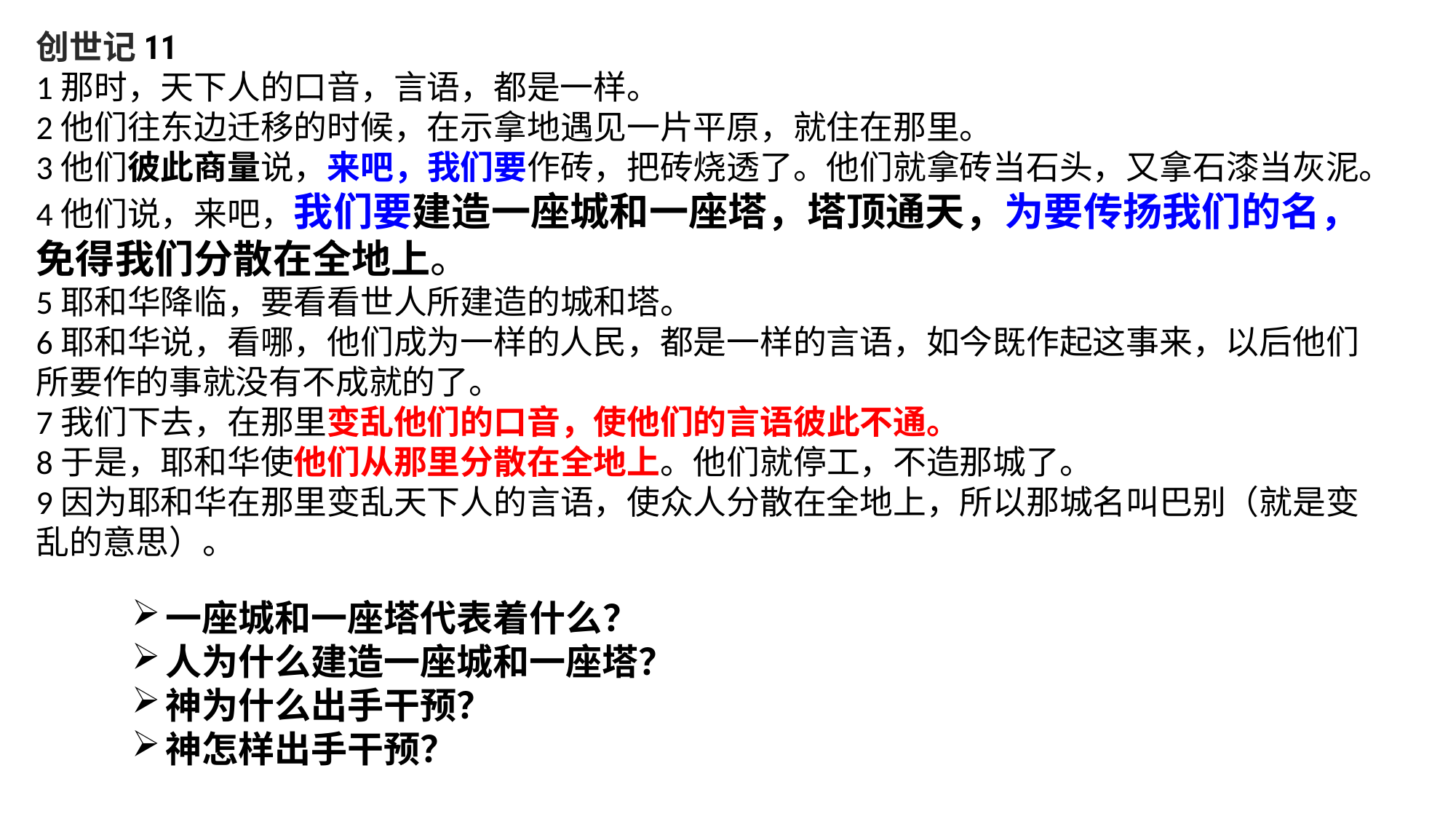

创世记11
1那时，天下人的口音，言语，都是一样。
2他们往东边迁移的时候，在示拿地遇见一片平原，就住在那里。
3他们彼此商量说，来吧，我们要作砖，把砖烧透了。他们就拿砖当石头，又拿石漆当灰泥。
4他们说，来吧，我们要建造一座城和一座塔，塔顶通天，为要传扬我们的名，免得我们分散在全地上。
5耶和华降临，要看看世人所建造的城和塔。
6耶和华说，看哪，他们成为一样的人民，都是一样的言语，如今既作起这事来，以后他们所要作的事就没有不成就的了。
7我们下去，在那里变乱他们的口音，使他们的言语彼此不通。
8于是，耶和华使他们从那里分散在全地上。他们就停工，不造那城了。
9因为耶和华在那里变乱天下人的言语，使众人分散在全地上，所以那城名叫巴别（就是变乱的意思）。
一座城和一座塔代表着什么？
人为什么建造一座城和一座塔？
神为什么出手干预？
神怎样出手干预？